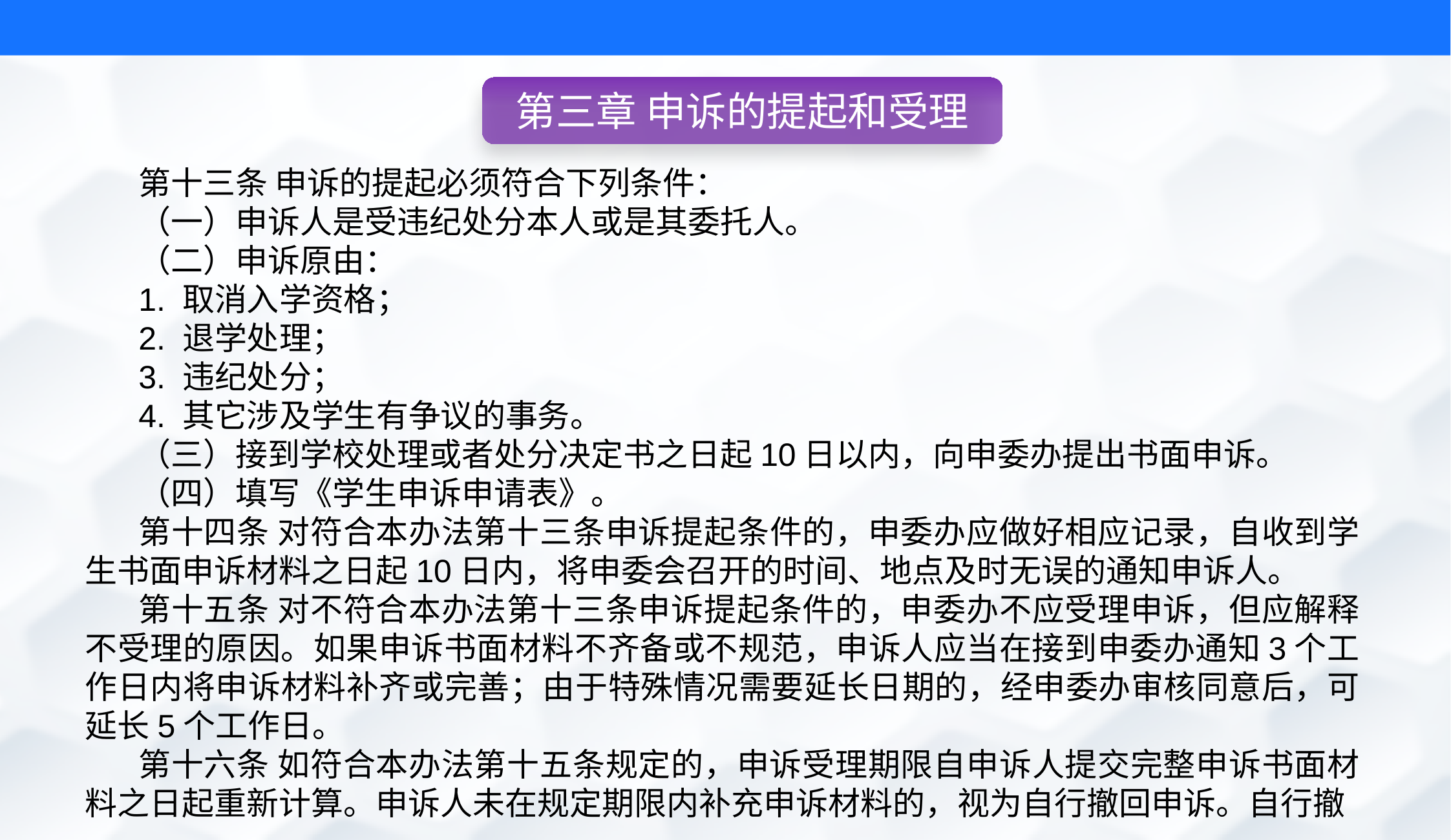

第三章 申诉的提起和受理
第十三条 申诉的提起必须符合下列条件：
（一）申诉人是受违纪处分本人或是其委托人。
（二）申诉原由：
1. 取消入学资格；
2. 退学处理；
3. 违纪处分；
4. 其它涉及学生有争议的事务。
（三）接到学校处理或者处分决定书之日起10日以内，向申委办提出书面申诉。
（四）填写《学生申诉申请表》。
第十四条 对符合本办法第十三条申诉提起条件的，申委办应做好相应记录，自收到学生书面申诉材料之日起10日内，将申委会召开的时间、地点及时无误的通知申诉人。
第十五条 对不符合本办法第十三条申诉提起条件的，申委办不应受理申诉，但应解释不受理的原因。如果申诉书面材料不齐备或不规范，申诉人应当在接到申委办通知3个工作日内将申诉材料补齐或完善；由于特殊情况需要延长日期的，经申委办审核同意后，可延长5个工作日。
第十六条 如符合本办法第十五条规定的，申诉受理期限自申诉人提交完整申诉书面材料之日起重新计算。申诉人未在规定期限内补充申诉材料的，视为自行撤回申诉。自行撤